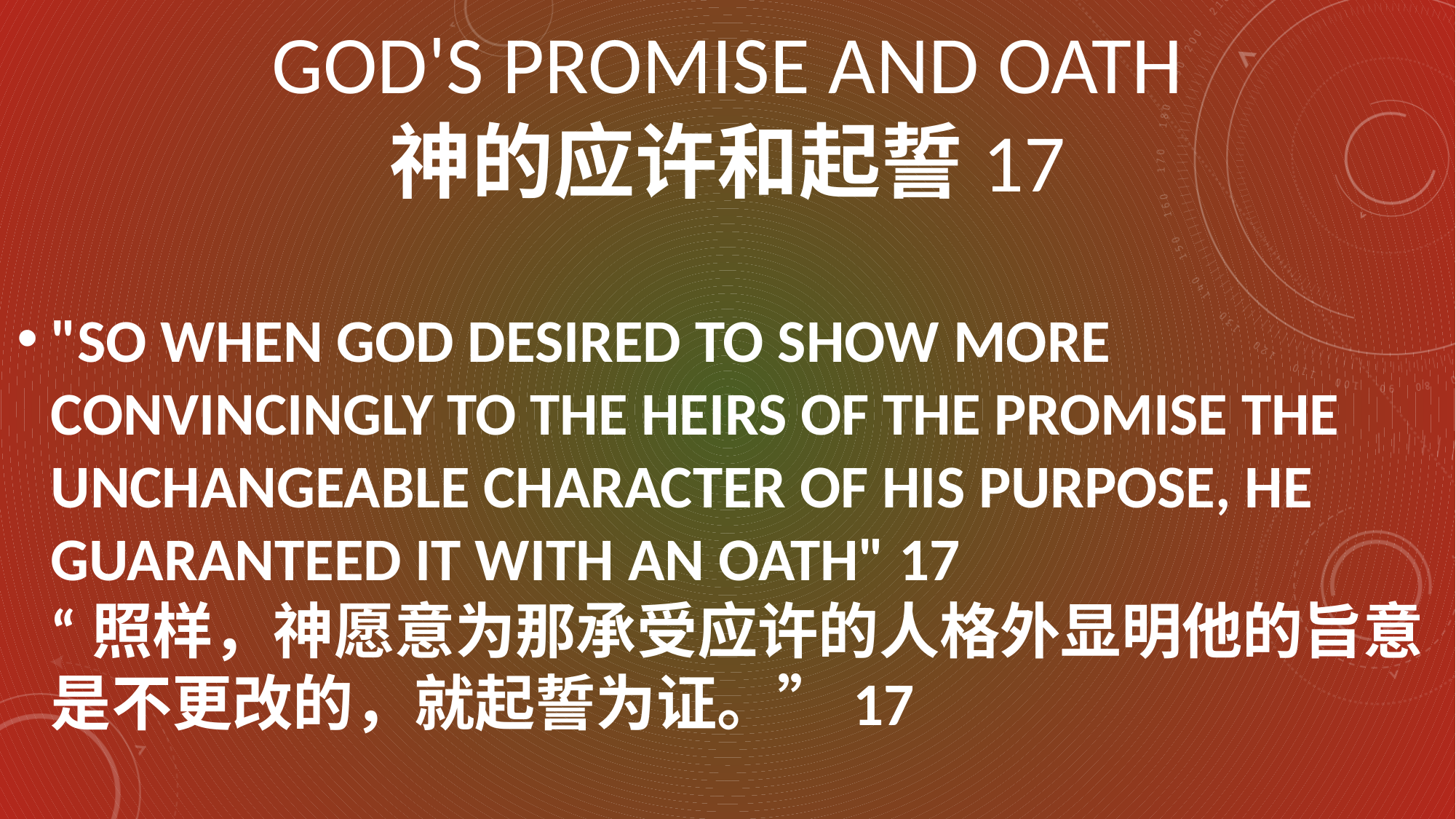

# GOD'S PROMISE AND OATH 神的应许和起誓17
"SO WHEN GOD DESIRED TO SHOW MORE CONVINCINGLY TO THE HEIRS OF THE PROMISE THE UNCHANGEABLE CHARACTER OF HIS PURPOSE, HE GUARANTEED IT WITH AN OATH" 17                                   “照样，神愿意为那承受应许的人格外显明他的旨意是不更改的，就起誓为证。”17